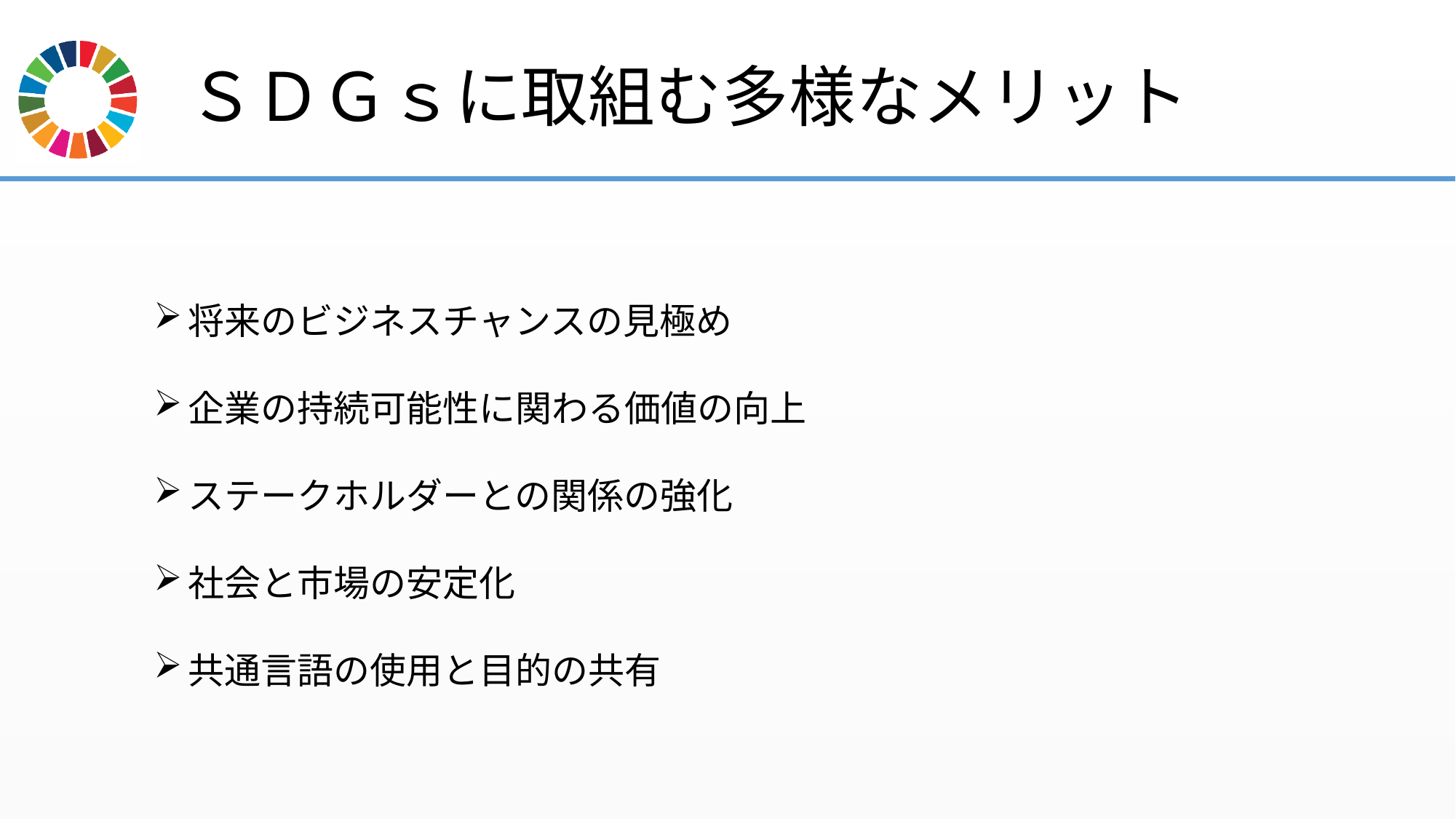

# ＳＤＧｓに取組む多様なメリット
将来のビジネスチャンスの見極め
企業の持続可能性に関わる価値の向上
ステークホルダーとの関係の強化
社会と市場の安定化
共通言語の使用と目的の共有